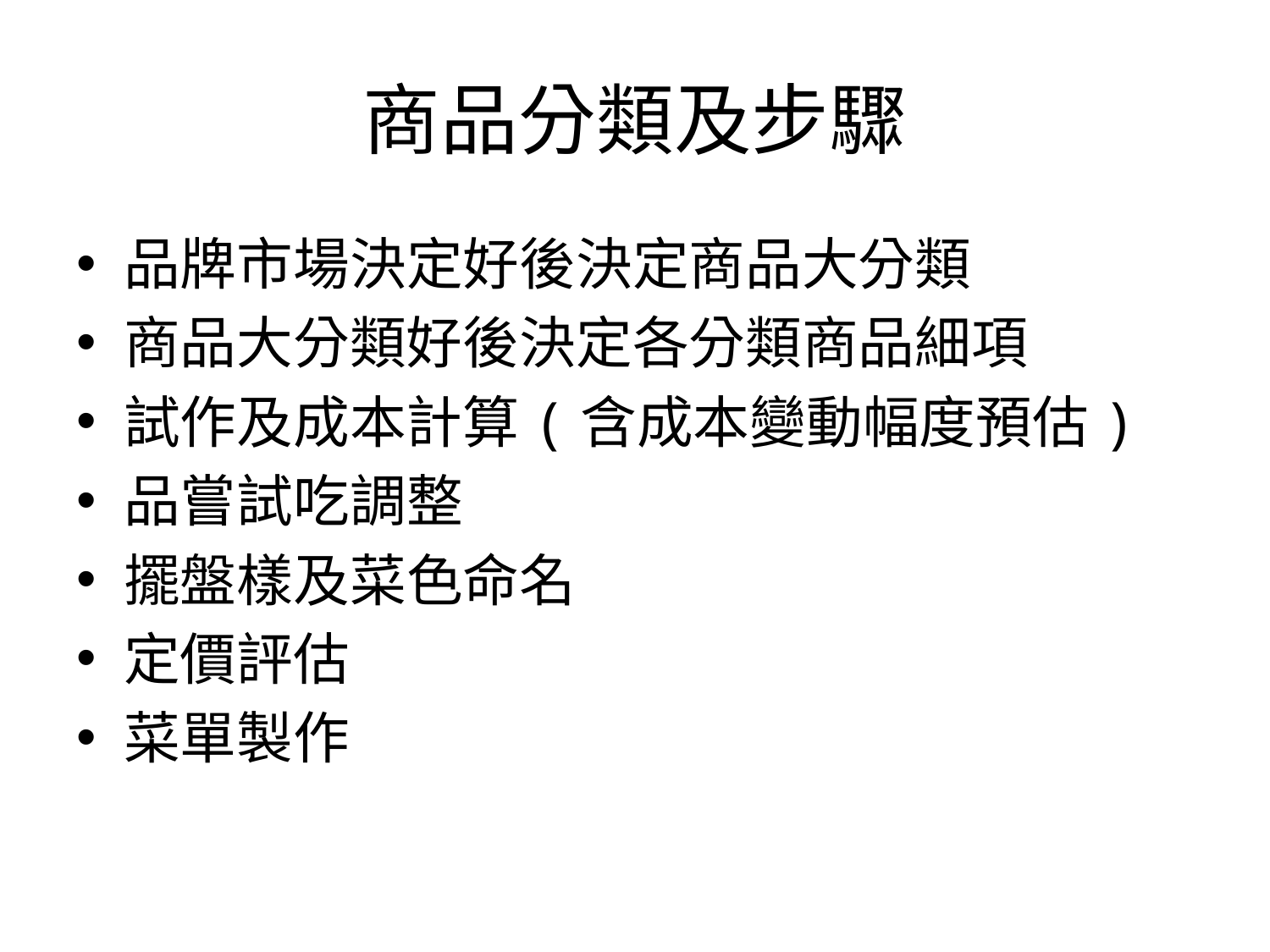

# 商品分類及步驟
品牌市場決定好後決定商品大分類
商品大分類好後決定各分類商品細項
試作及成本計算(含成本變動幅度預估)
品嘗試吃調整
擺盤樣及菜色命名
定價評估
菜單製作